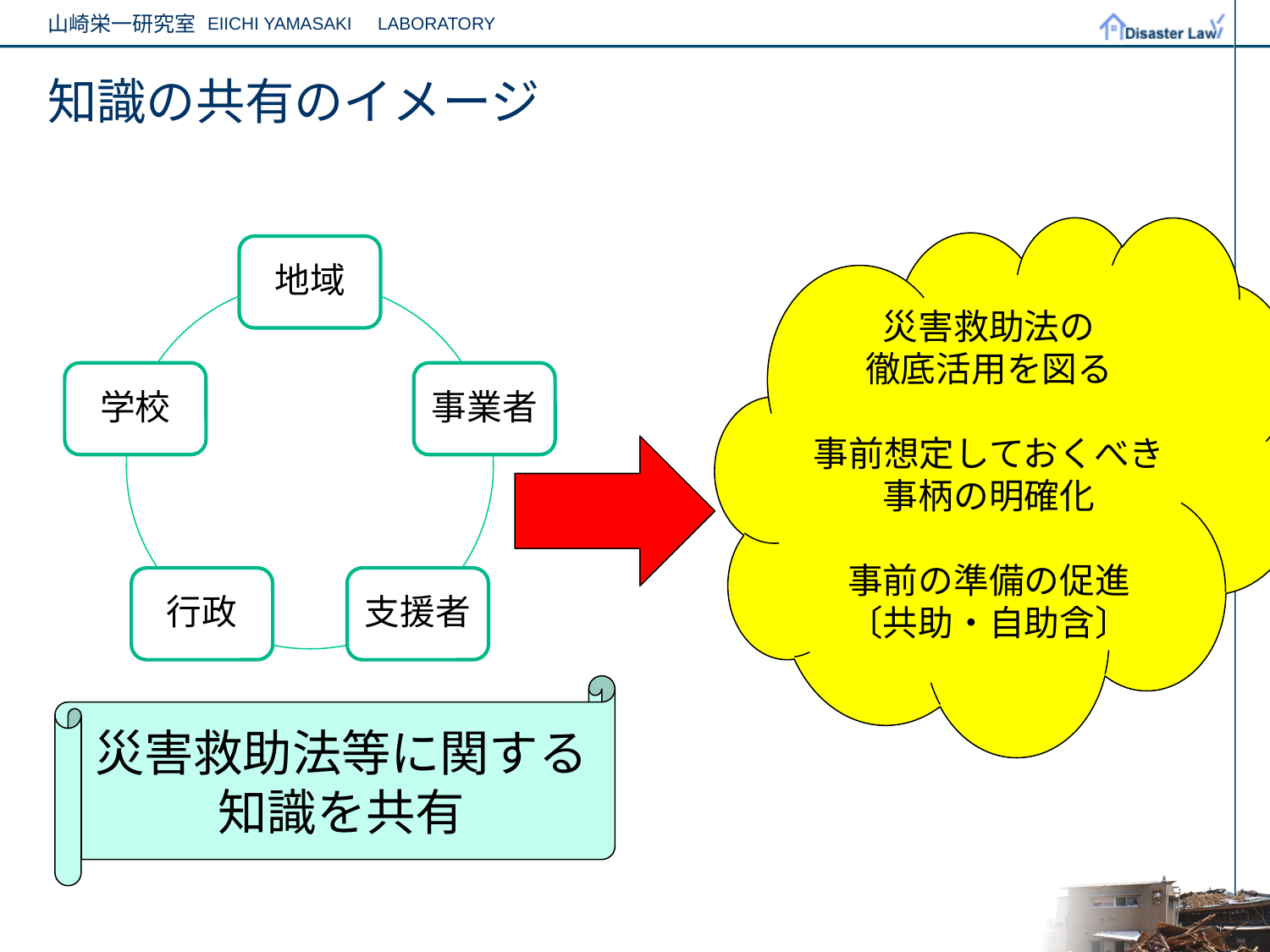

# 知識の共有のイメージ

災害救助法の
徹底活用を図る

事前想定しておくべき
事柄の明確化

事前の準備の促進
〔共助・自助含〕

地域
事業者
支援者
行政
学校

災害救助法等に関する知識を共有